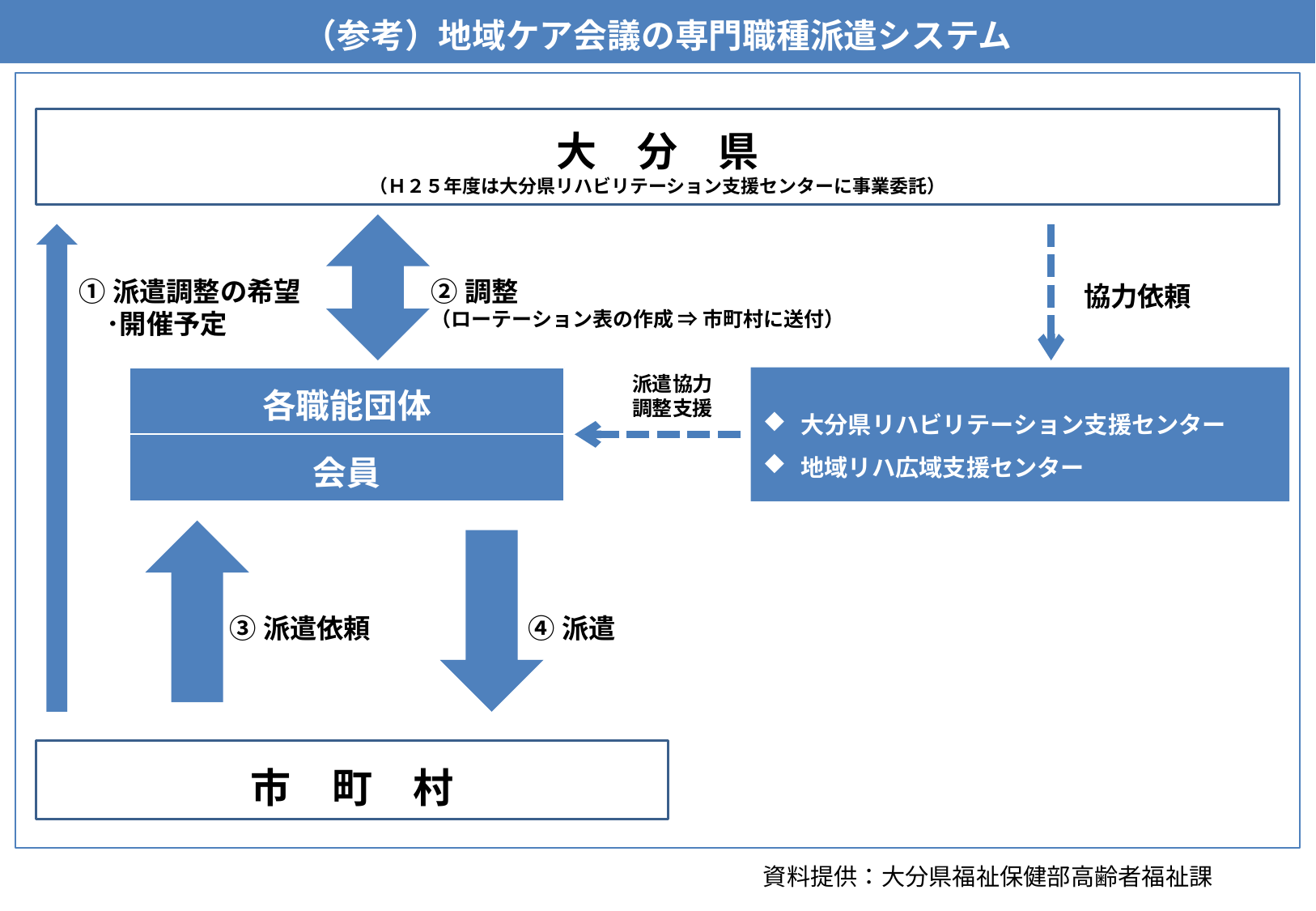

（参考）地域ケア会議の専門職種派遣システム

大　分　県
（Ｈ２５年度は大分県リハビリテーション支援センターに事業委託）

①派遣調整の希望
　･開催予定
②調整
（ローテーション表の作成 ⇒ 市町村に送付）
協力依頼
派遣協力
調整支援
各職能団体
大分県リハビリテーション支援センター
地域リハ広域支援センター
会員

③派遣依頼
④派遣
市　町　村
資料提供：大分県福祉保健部高齢者福祉課